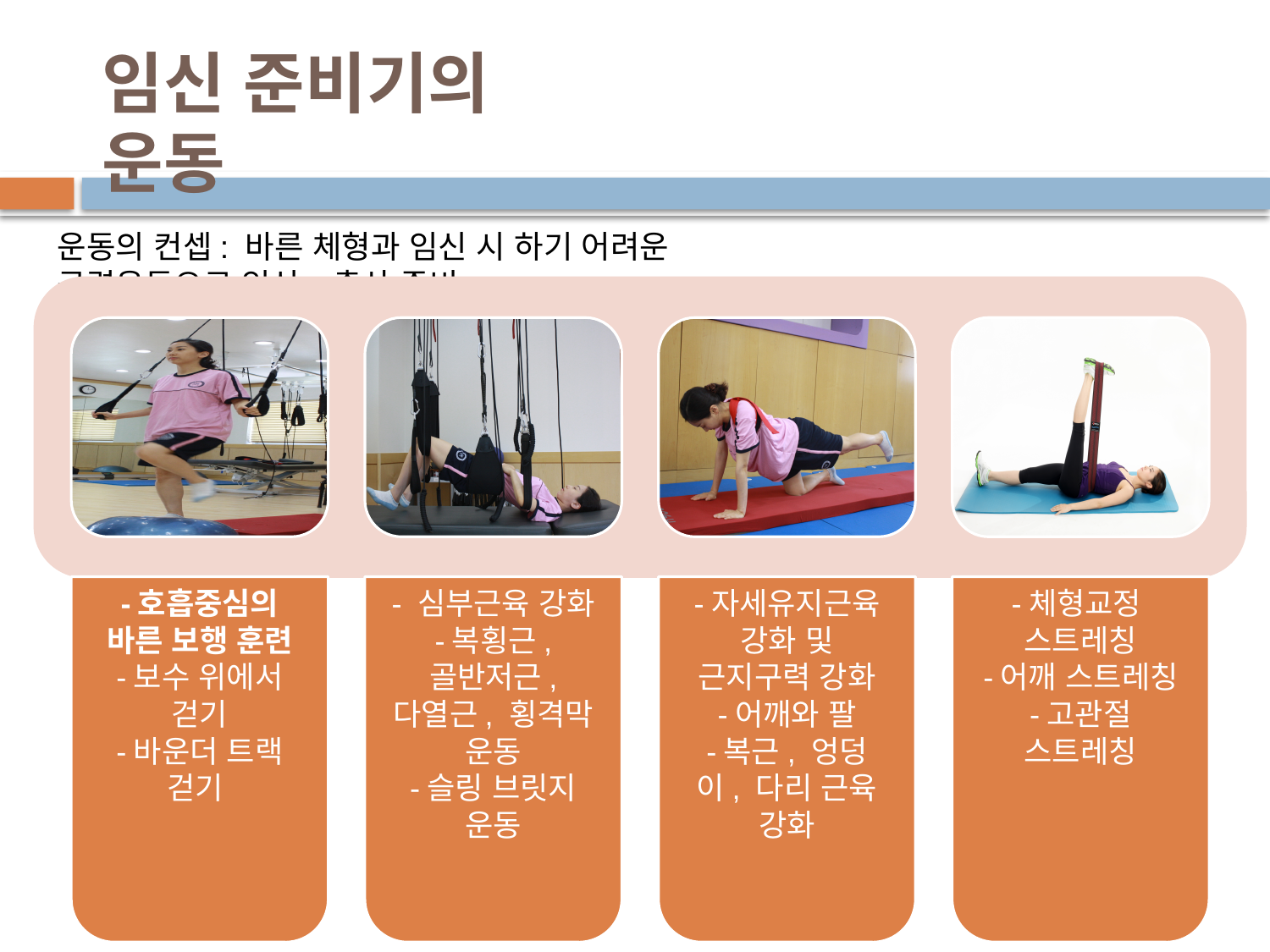

# 임신 준비기의 운동
운동의 컨셉: 바른 체형과 임신 시 하기 어려운 근력운동으로 임신, 출산 준비
-호흡중심의 바른 보행 훈련
-보수 위에서 걷기
-바운더 트랙 걷기
- 심부근육 강화
-복횡근, 골반저근, 다열근, 횡격막 운동
-슬링 브릿지 운동
-자세유지근육 강화 및 근지구력 강화
-어깨와 팔
-복근, 엉덩이, 다리 근육 강화
-체형교정  스트레칭
-어깨 스트레칭
-고관절 스트레칭